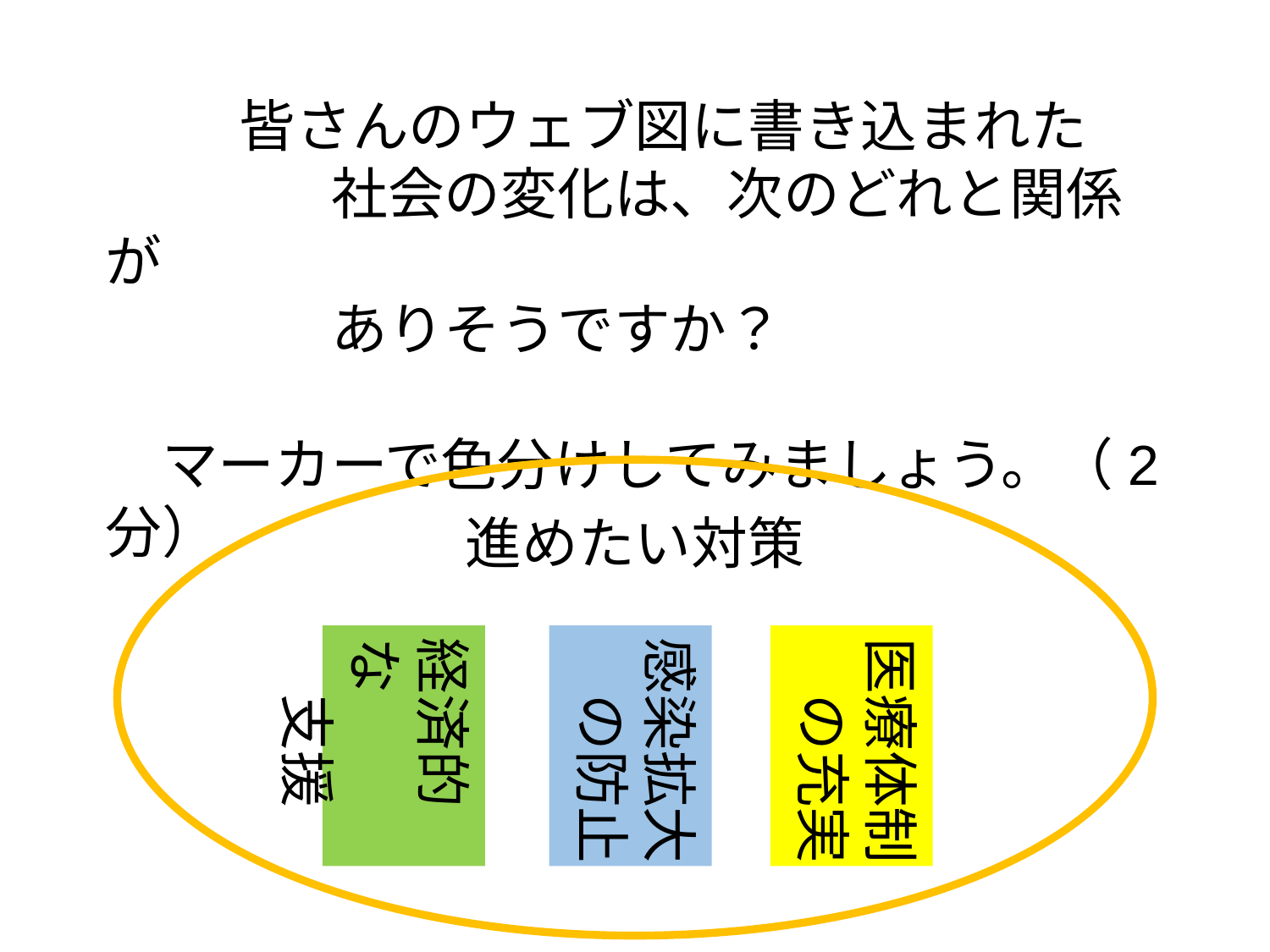

皆さんのウェブ図に書き込まれた
　　　　社会の変化は、次のどれと関係が
　　　　ありそうですか？

　マーカーで色分けしてみましょう。（2分）

進めたい対策
経済的な
　支援
感染拡大
　の防止
医療体制
　の充実